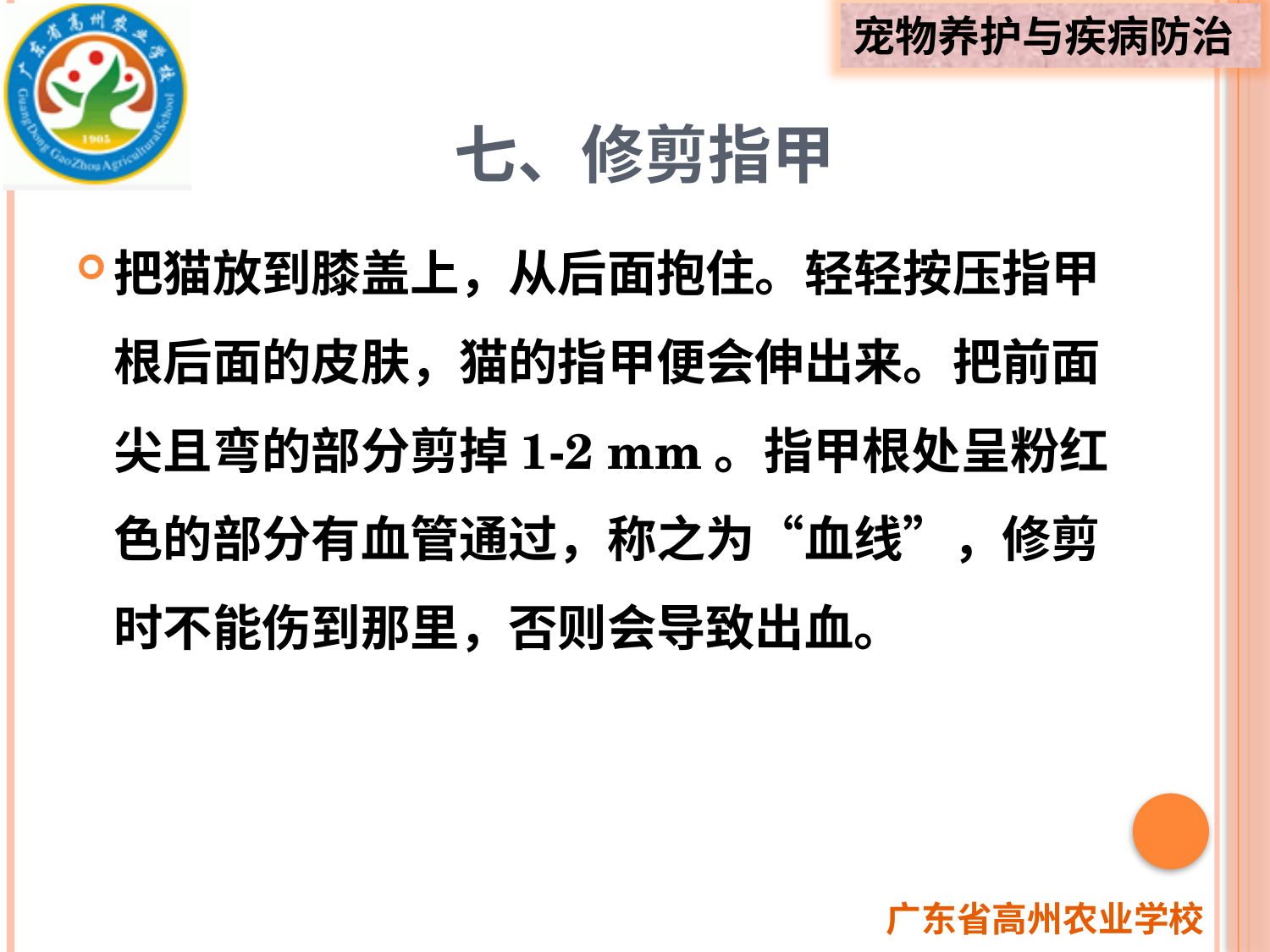

# 七、修剪指甲
把猫放到膝盖上，从后面抱住。轻轻按压指甲根后面的皮肤，猫的指甲便会伸出来。把前面尖且弯的部分剪掉1-2 mm。指甲根处呈粉红色的部分有血管通过，称之为“血线”，修剪时不能伤到那里，否则会导致出血。